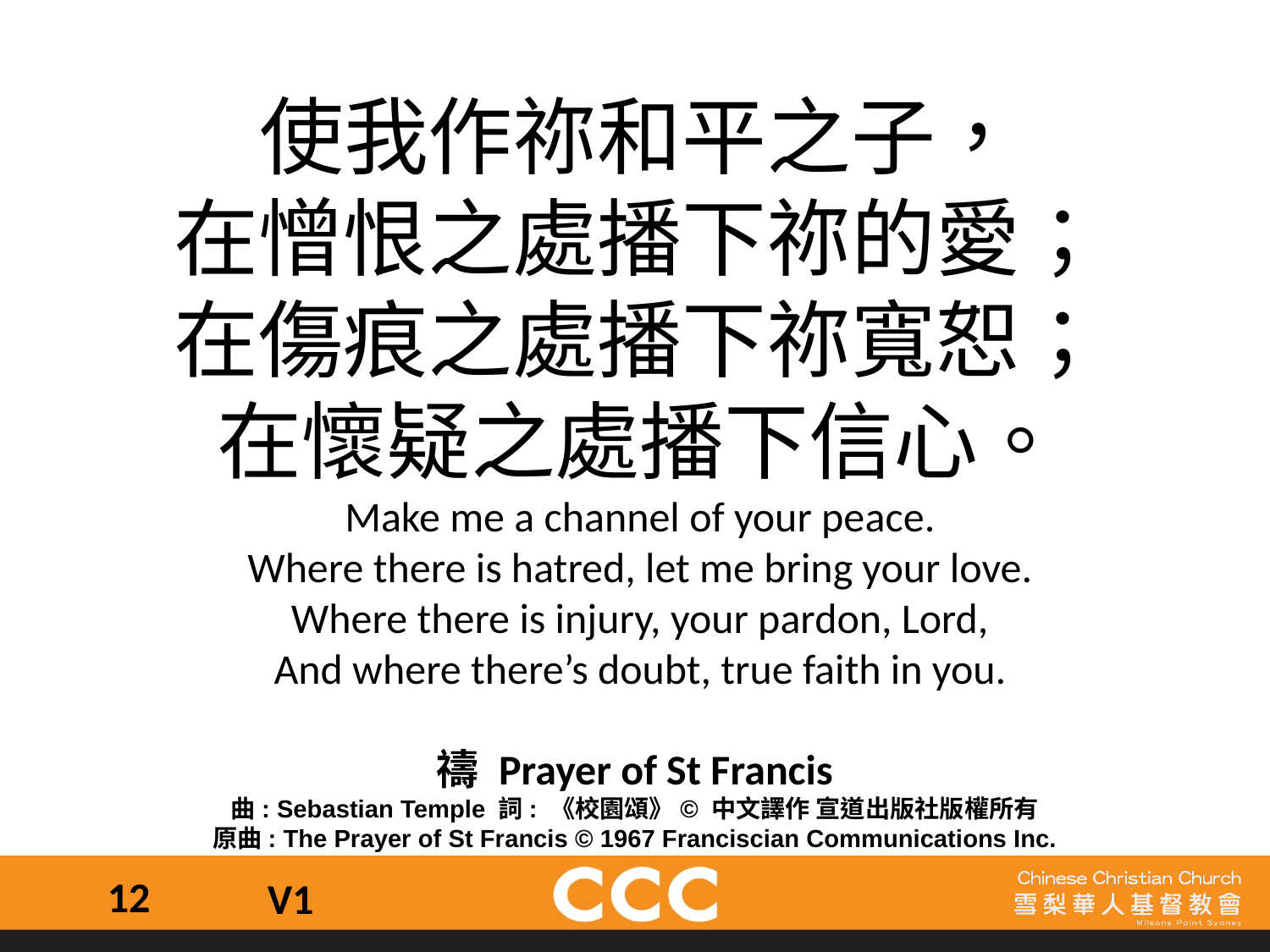

使我作祢和平之子，
在憎恨之處播下祢的愛；
在傷痕之處播下祢寬恕；
在懷疑之處播下信心。
Make me a channel of your peace.
Where there is hatred, let me bring your love.
Where there is injury, your pardon, Lord,
And where there’s doubt, true faith in you.
禱 Prayer of St Francis
曲: Sebastian Temple 詞: 《校園頌》© 中文譯作 宣道出版社版權所有
原曲: The Prayer of St Francis © 1967 Franciscian Communications Inc.
12
V1